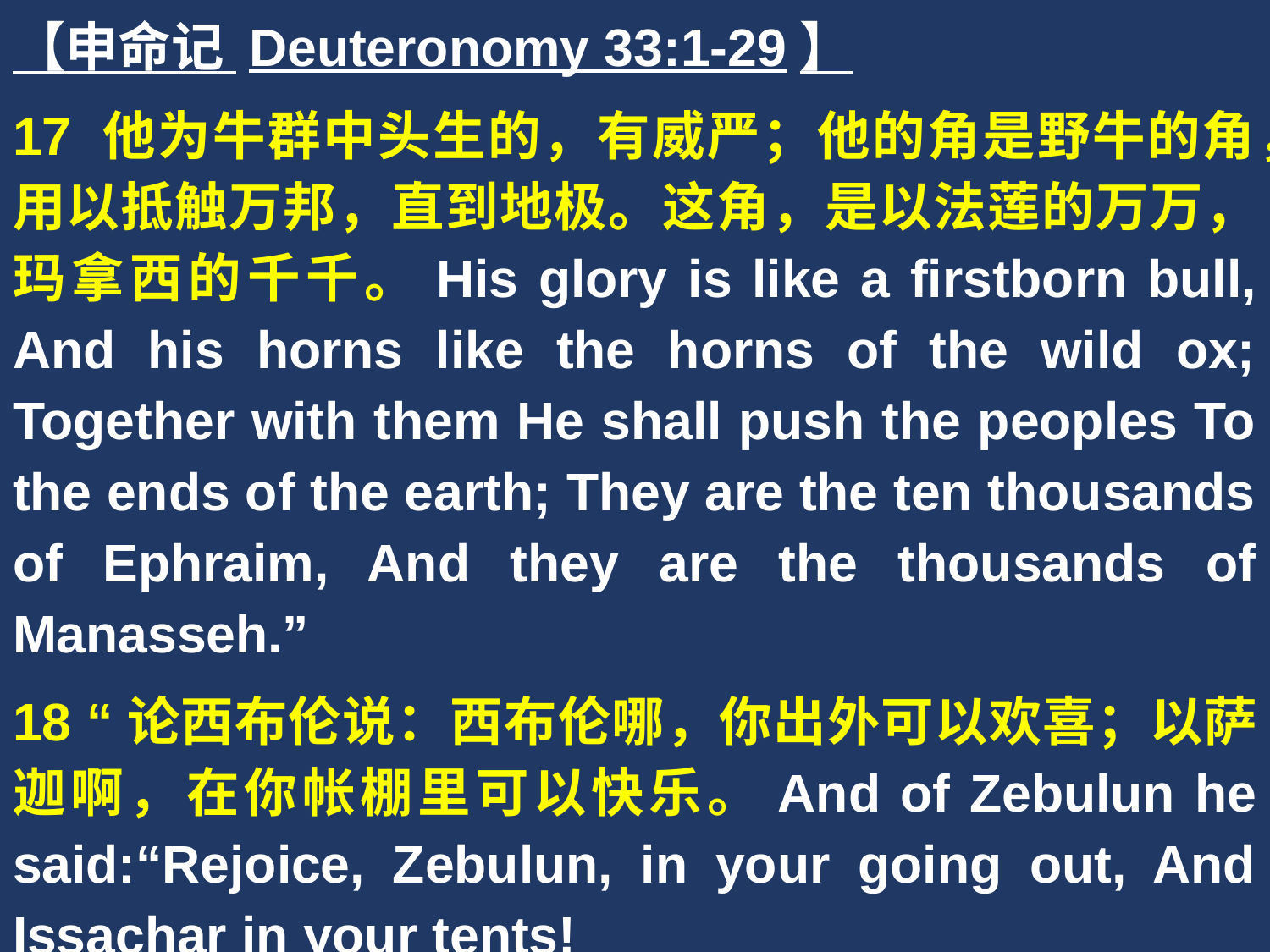

【申命记 Deuteronomy 33:1-29】
17 他为牛群中头生的，有威严；他的角是野牛的角，用以抵触万邦，直到地极。这角，是以法莲的万万，玛拿西的千千。His glory is like a firstborn bull, And his horns like the horns of the wild ox; Together with them He shall push the peoples To the ends of the earth; They are the ten thousands of Ephraim, And they are the thousands of Manasseh.”
18 “论西布伦说：西布伦哪，你出外可以欢喜；以萨迦啊，在你帐棚里可以快乐。And of Zebulun he said:“Rejoice, Zebulun, in your going out, And Issachar in your tents!